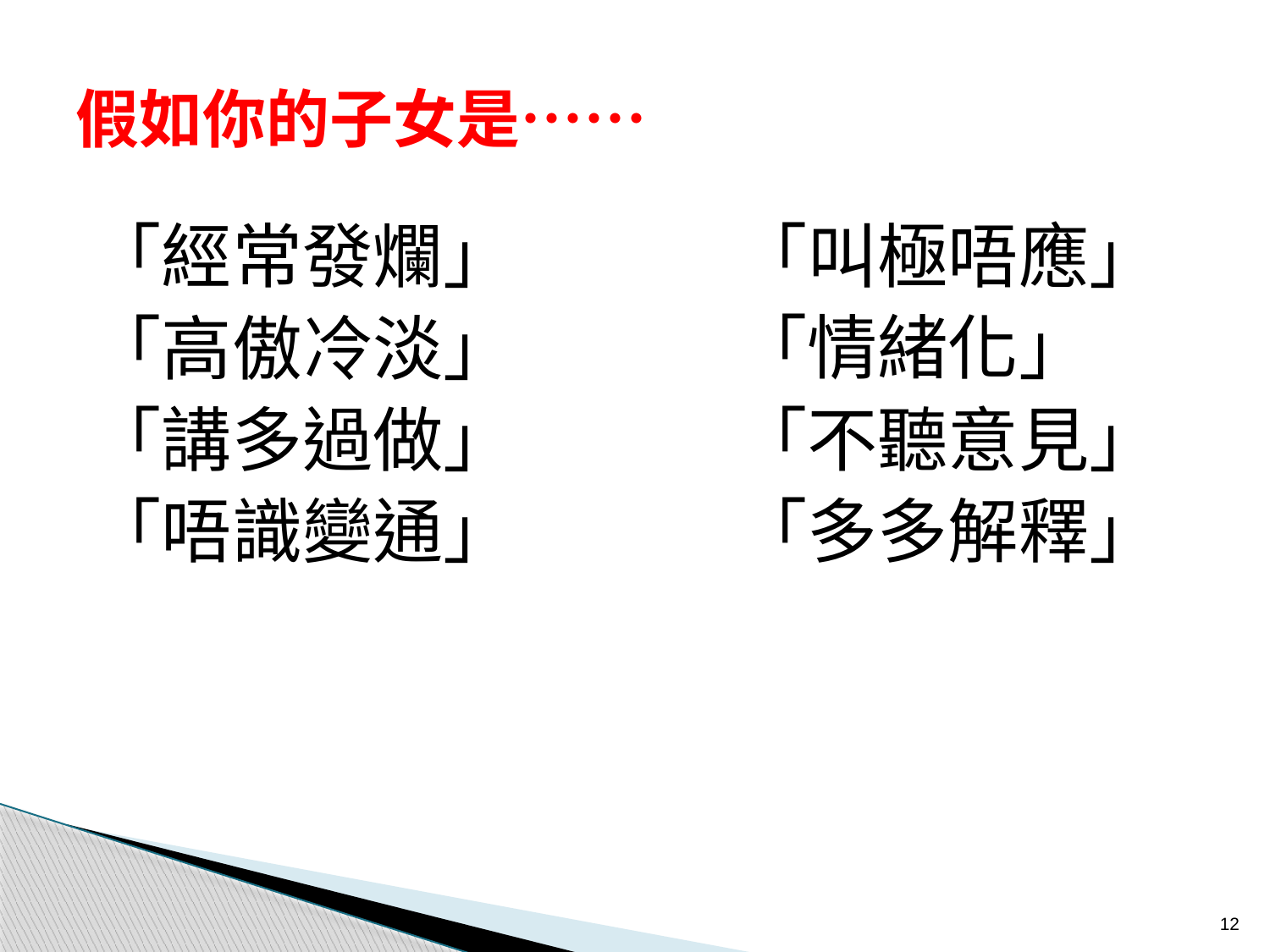

# 假如你的子女是……
「叫極唔應」
「情緒化」
「不聽意見」
「多多解釋」

「經常發爛」
「高傲冷淡」
「講多過做」
「唔識變通」

12